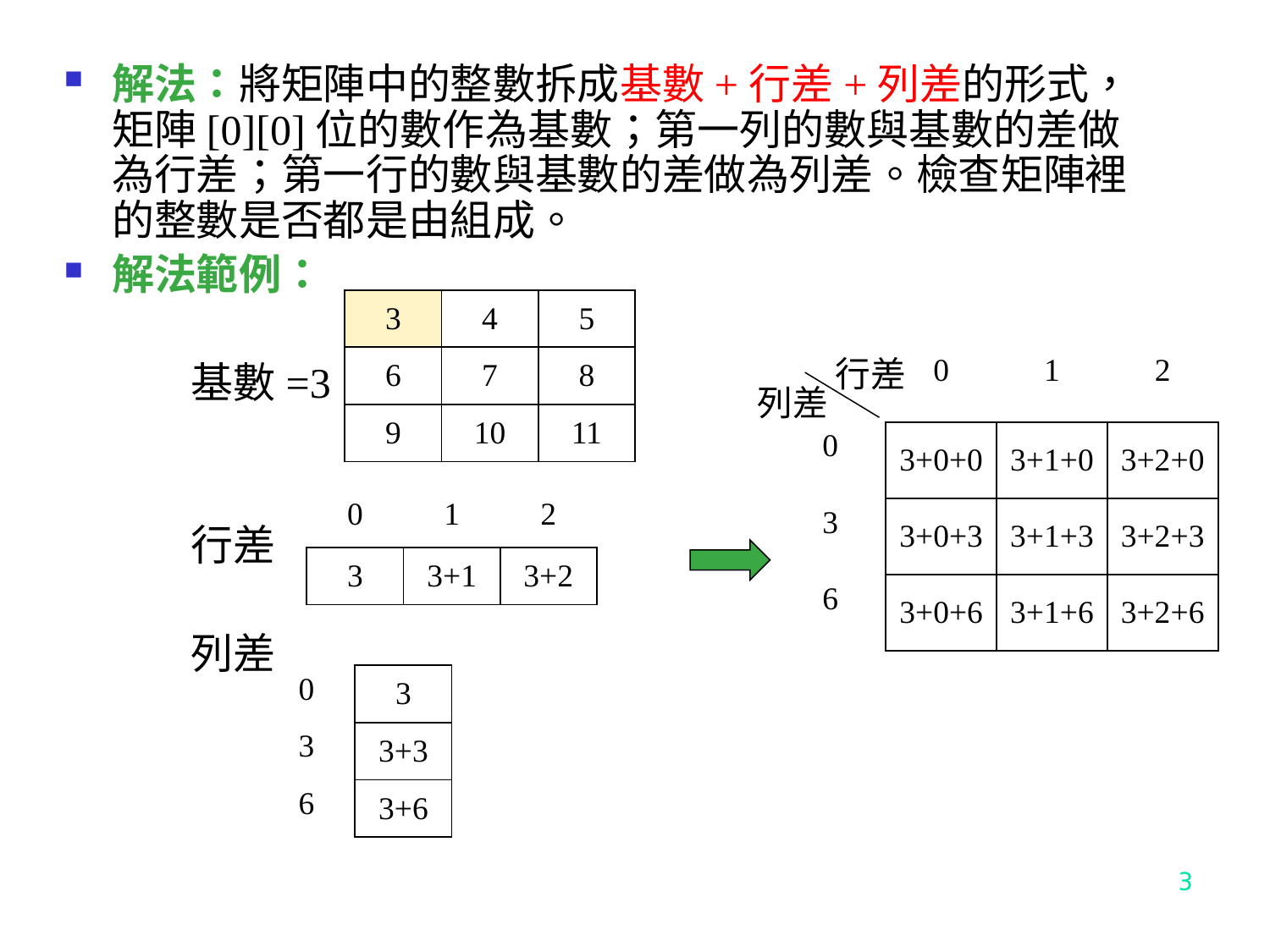

解法：將矩陣中的整數拆成基數+行差+列差的形式，矩陣[0][0]位的數作為基數；第一列的數與基數的差做為行差；第一行的數與基數的差做為列差。檢查矩陣裡的整數是否都是由組成。
解法範例：

	基數=3

	行差

	列差

| 3 | 4 | 5 |
| --- | --- | --- |
| 6 | 7 | 8 |
| 9 | 10 | 11 |
行差
|  | 0 | 1 | 2 |
| --- | --- | --- | --- |
| 0 | 3+0+0 | 3+1+0 | 3+2+0 |
| 3 | 3+0+3 | 3+1+3 | 3+2+3 |
| 6 | 3+0+6 | 3+1+6 | 3+2+6 |
列差
| 0 | 1 | 2 |
| --- | --- | --- |
| 3 | 3+1 | 3+2 |

| 0 | 3 |
| --- | --- |
| 3 | 3+3 |
| 6 | 3+6 |
3